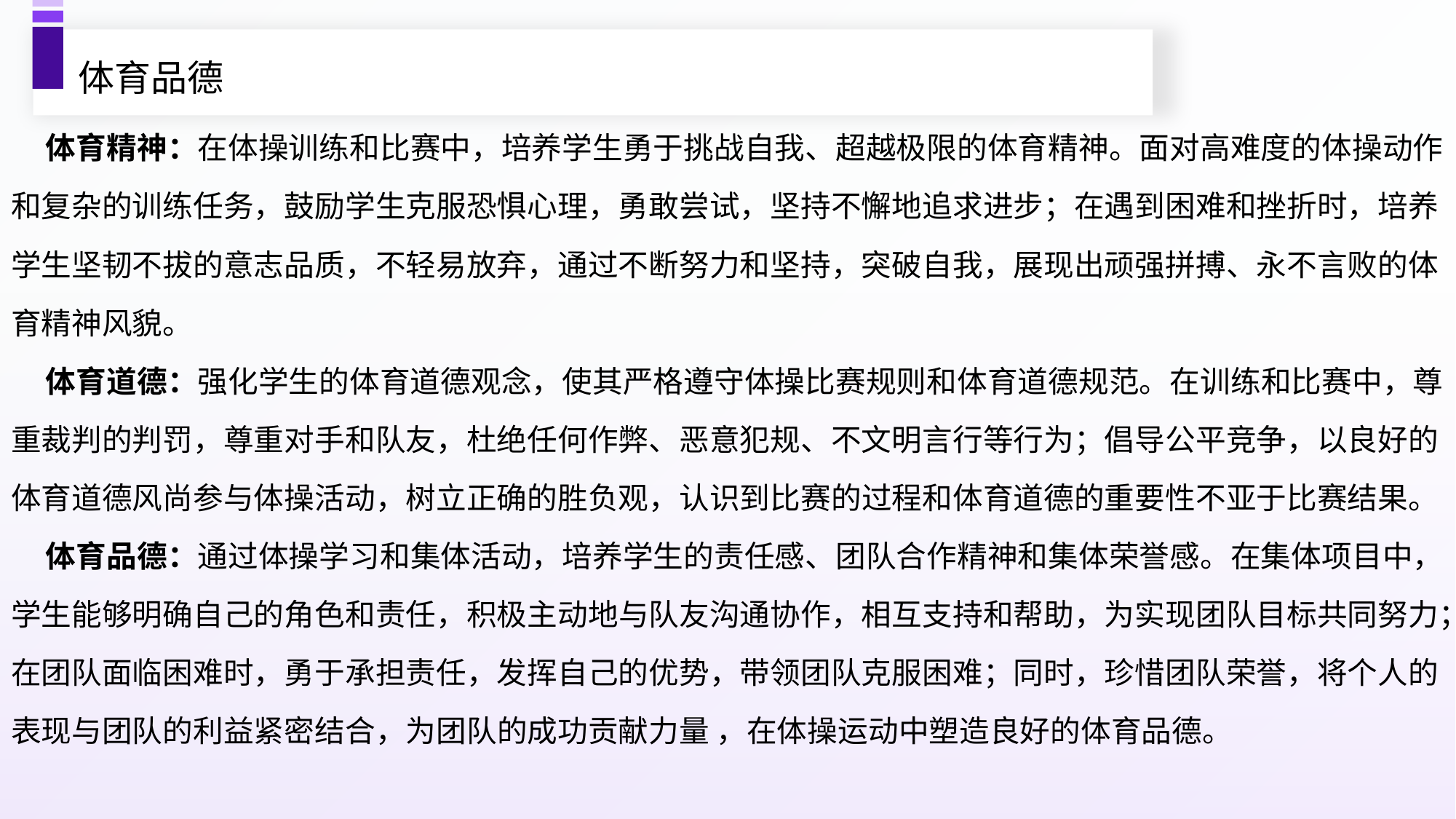

体育精神：在体操训练和比赛中，培养学生勇于挑战自我、超越极限的体育精神。面对高难度的体操动作和复杂的训练任务，鼓励学生克服恐惧心理，勇敢尝试，坚持不懈地追求进步；在遇到困难和挫折时，培养学生坚韧不拔的意志品质，不轻易放弃，通过不断努力和坚持，突破自我，展现出顽强拼搏、永不言败的体育精神风貌。​
    体育道德：强化学生的体育道德观念，使其严格遵守体操比赛规则和体育道德规范。在训练和比赛中，尊重裁判的判罚，尊重对手和队友，杜绝任何作弊、恶意犯规、不文明言行等行为；倡导公平竞争，以良好的体育道德风尚参与体操活动，树立正确的胜负观，认识到比赛的过程和体育道德的重要性不亚于比赛结果。​
    体育品德：通过体操学习和集体活动，培养学生的责任感、团队合作精神和集体荣誉感。在集体项目中，学生能够明确自己的角色和责任，积极主动地与队友沟通协作，相互支持和帮助，为实现团队目标共同努力；在团队面临困难时，勇于承担责任，发挥自己的优势，带领团队克服困难；同时，珍惜团队荣誉，将个人的表现与团队的利益紧密结合，为团队的成功贡献力量 ，在体操运动中塑造良好的体育品德。

体育品德